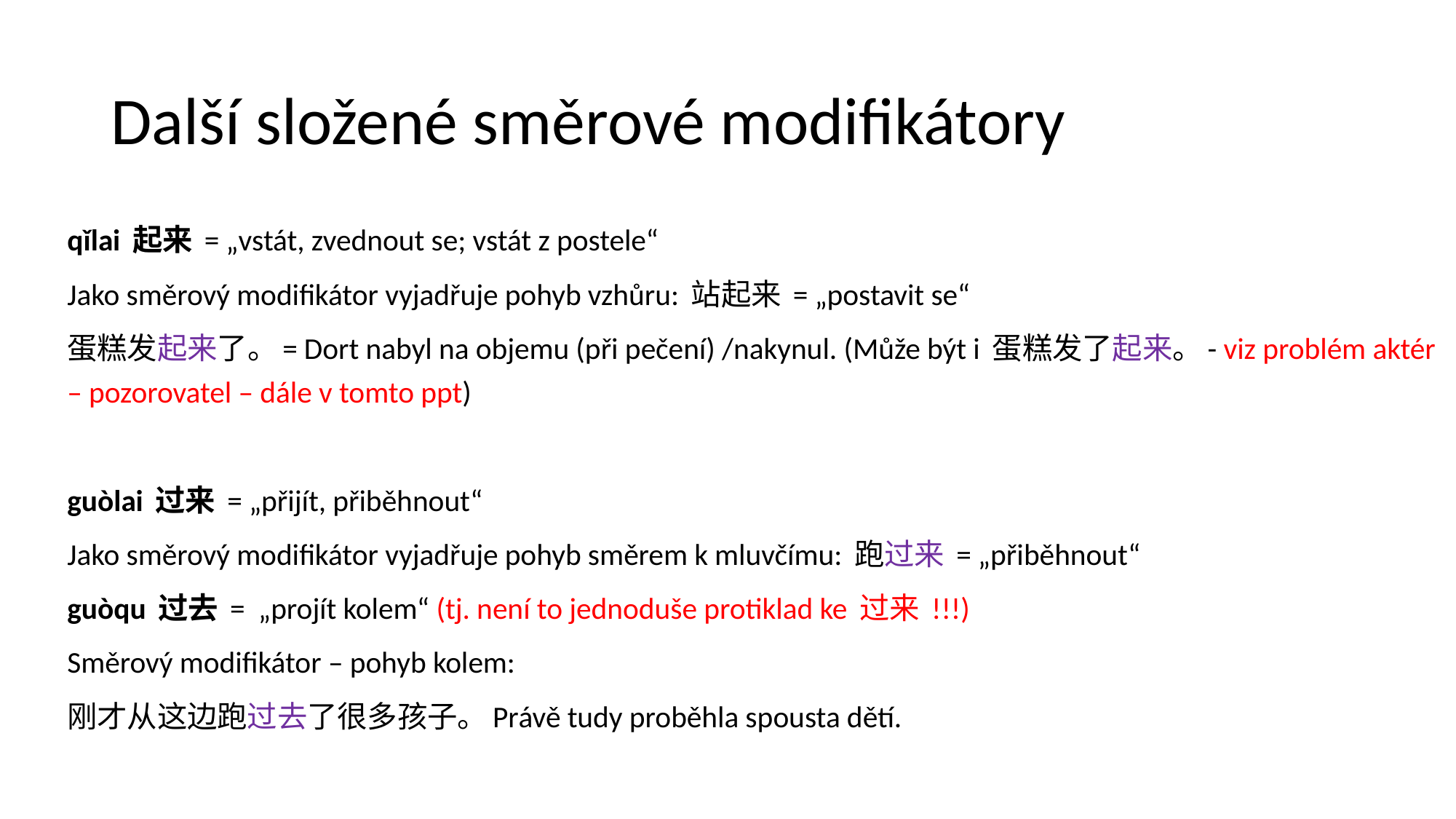

# Další složené směrové modifikátory
qǐlai 起来 = „vstát, zvednout se; vstát z postele“
Jako směrový modifikátor vyjadřuje pohyb vzhůru: 站起来 = „postavit se“
蛋糕发起来了。= Dort nabyl na objemu (při pečení) /nakynul. (Může být i 蛋糕发了起来。- viz problém aktér – pozorovatel – dále v tomto ppt)

guòlai 过来 = „přijít, přiběhnout“
Jako směrový modifikátor vyjadřuje pohyb směrem k mluvčímu: 跑过来 = „přiběhnout“
guòqu 过去 =  „projít kolem“ (tj. není to jednoduše protiklad ke 过来 !!!)
Směrový modifikátor – pohyb kolem:
刚才从这边跑过去了很多孩子。Právě tudy proběhla spousta dětí.